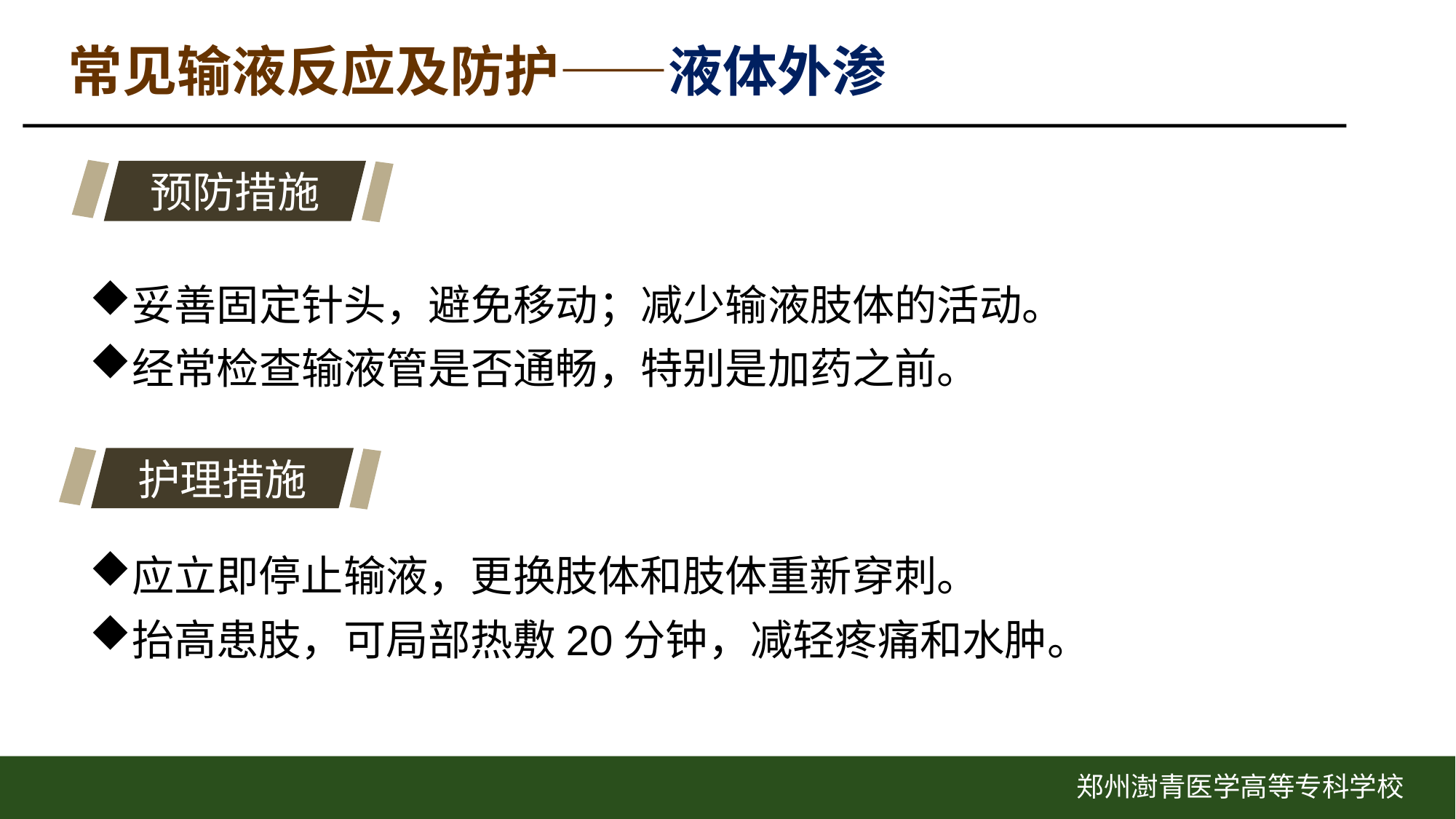

常见输液反应及防护——液体外渗

预防措施

妥善固定针头，避免移动；减少输液肢体的活动。
经常检查输液管是否通畅，特别是加药之前。

护理措施

应立即停止输液，更换肢体和肢体重新穿刺。
抬高患肢，可局部热敷20分钟，减轻疼痛和水肿。
郑州澍青医学高等专科学校